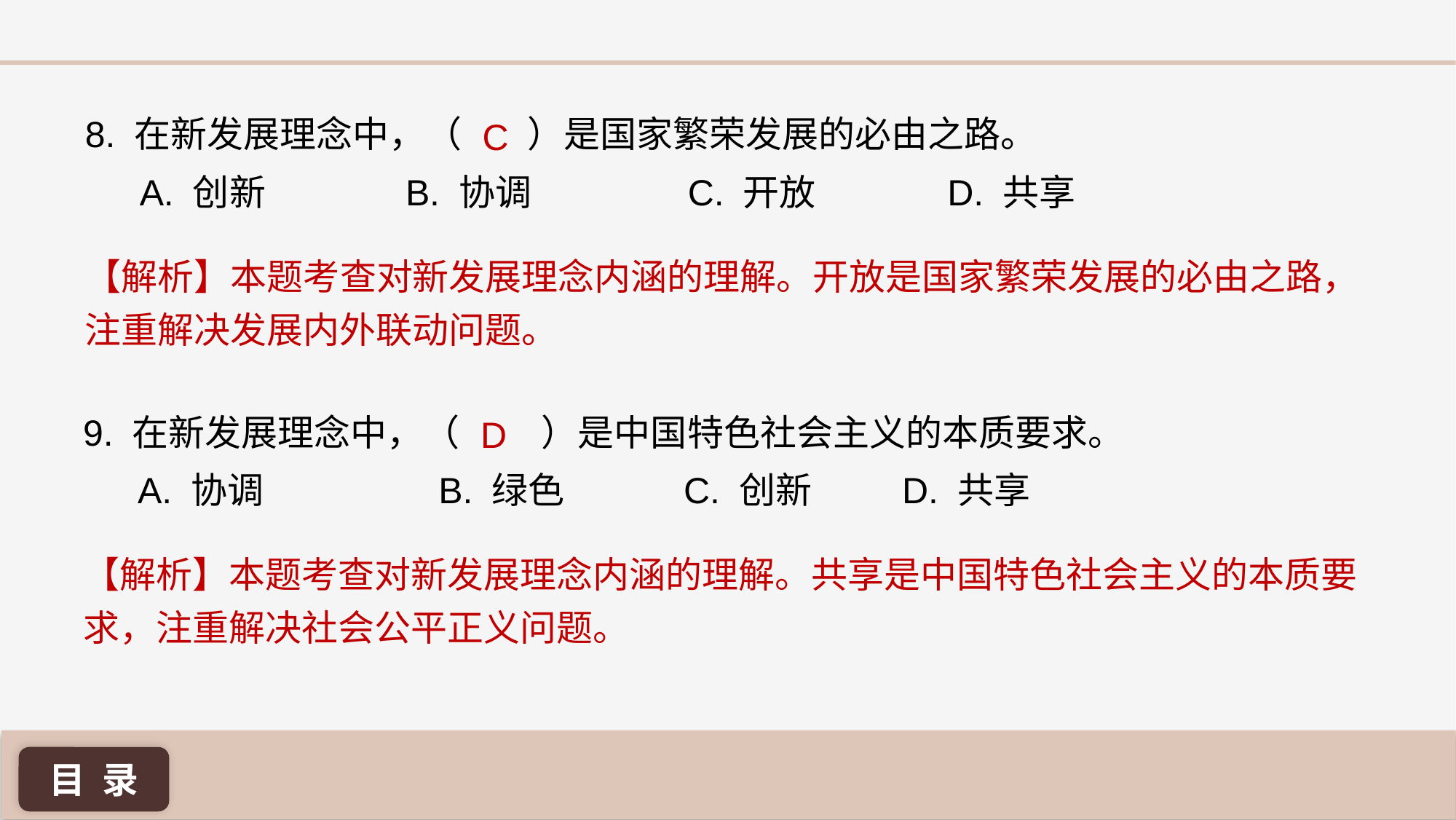

C
8. 在新发展理念中，（        ）是国家繁荣发展的必由之路。
A. 创新                B. 协调                  C. 开放               D. 共享
【解析】本题考查对新发展理念内涵的理解。开放是国家繁荣发展的必由之路，注重解决发展内外联动问题。
 D
9. 在新发展理念中，（          ）是中国特色社会主义的本质要求。
A. 协调	         B. 绿色         	C. 创新        	D. 共享
【解析】本题考查对新发展理念内涵的理解。共享是中国特色社会主义的本质要求，注重解决社会公平正义问题。